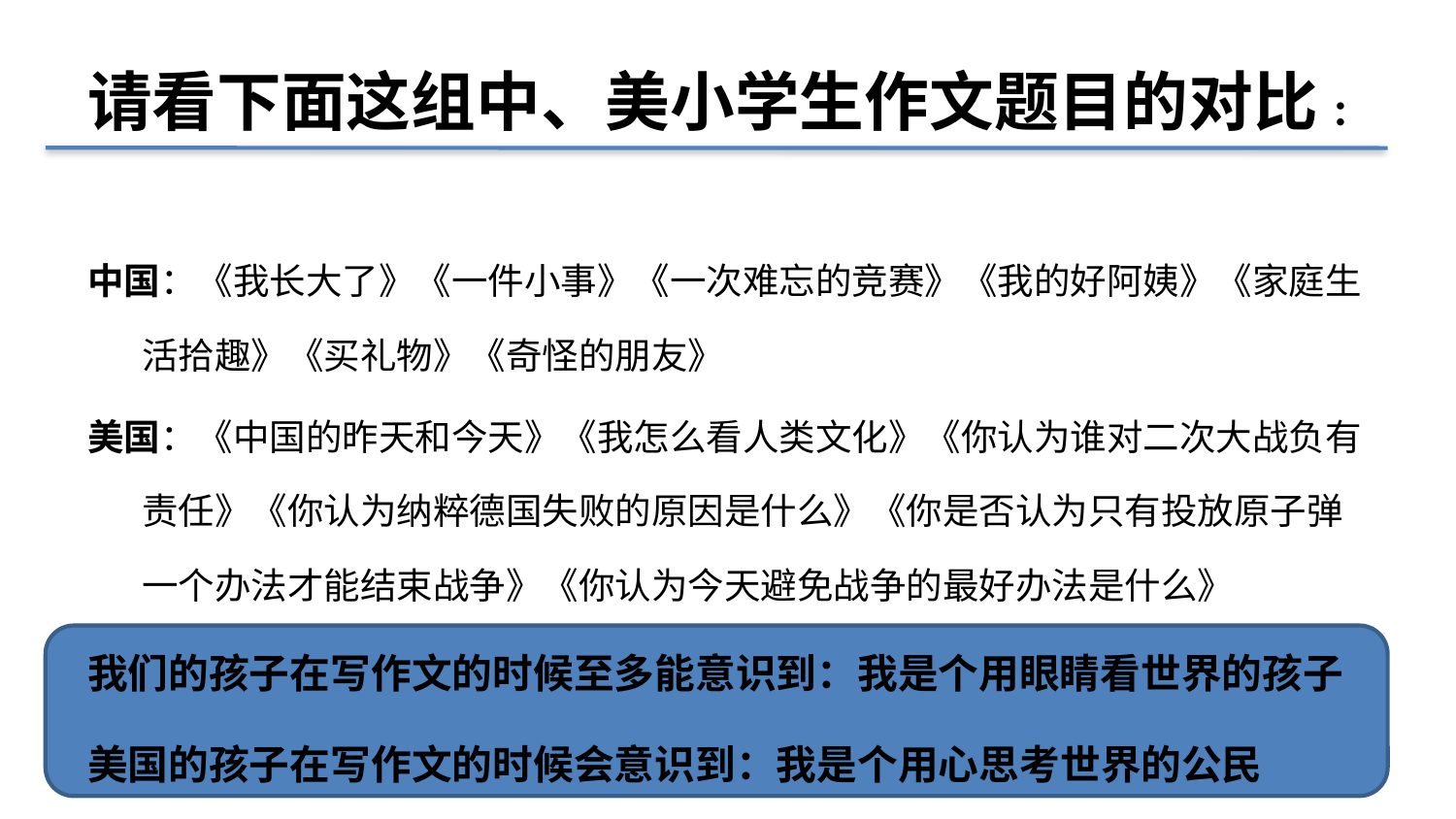

请看下面这组中、美小学生作文题目的对比:

中国：《我长大了》《一件小事》《一次难忘的竞赛》《我的好阿姨》《家庭生活拾趣》《买礼物》《奇怪的朋友》
美国：《中国的昨天和今天》《我怎么看人类文化》《你认为谁对二次大战负有责任》《你认为纳粹德国失败的原因是什么》《你是否认为只有投放原子弹一个办法才能结束战争》《你认为今天避免战争的最好办法是什么》
我们的孩子在写作文的时候至多能意识到：我是个用眼睛看世界的孩子
美国的孩子在写作文的时候会意识到：我是个用心思考世界的公民